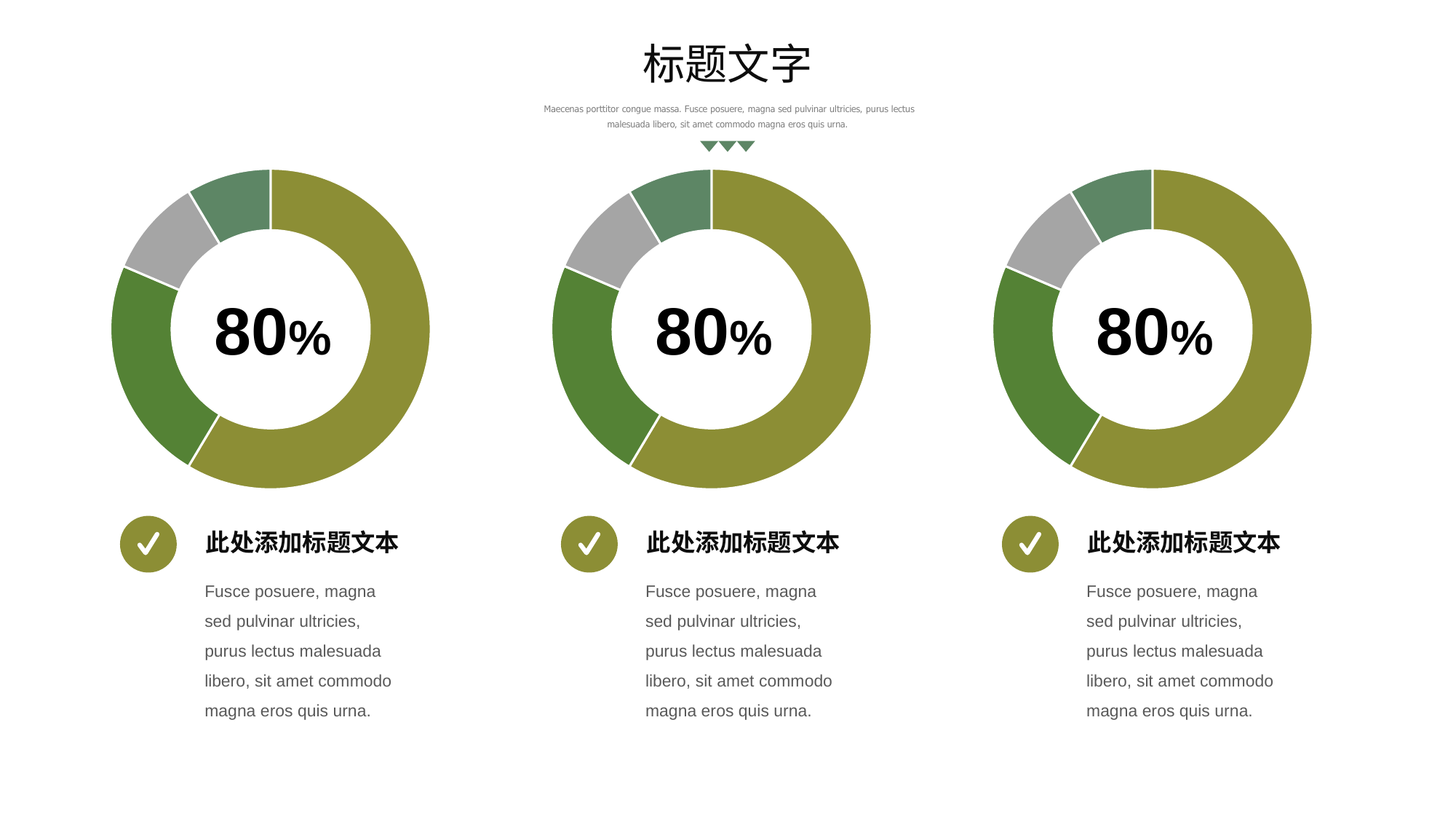

标题文字
 Maecenas porttitor congue massa. Fusce posuere, magna sed pulvinar ultricies, purus lectus malesuada libero, sit amet commodo magna eros quis urna.

### Chart

| Category | 销售额 |
|---|---|
| 第一季度 | 8.2 |
| 第二季度 | 3.2 |
| 第三季度 | 1.4 |
| 第四季度 | 1.2 |

### Chart

| Category | 销售额 |
|---|---|
| 第一季度 | 8.2 |
| 第二季度 | 3.2 |
| 第三季度 | 1.4 |
| 第四季度 | 1.2 |

### Chart

| Category | 销售额 |
|---|---|
| 第一季度 | 8.2 |
| 第二季度 | 3.2 |
| 第三季度 | 1.4 |
| 第四季度 | 1.2 |

80%
80%
80%

此处添加标题文本
Fusce posuere, magna sed pulvinar ultricies, purus lectus malesuada libero, sit amet commodo magna eros quis urna.
此处添加标题文本
Fusce posuere, magna sed pulvinar ultricies, purus lectus malesuada libero, sit amet commodo magna eros quis urna.
此处添加标题文本
Fusce posuere, magna sed pulvinar ultricies, purus lectus malesuada libero, sit amet commodo magna eros quis urna.